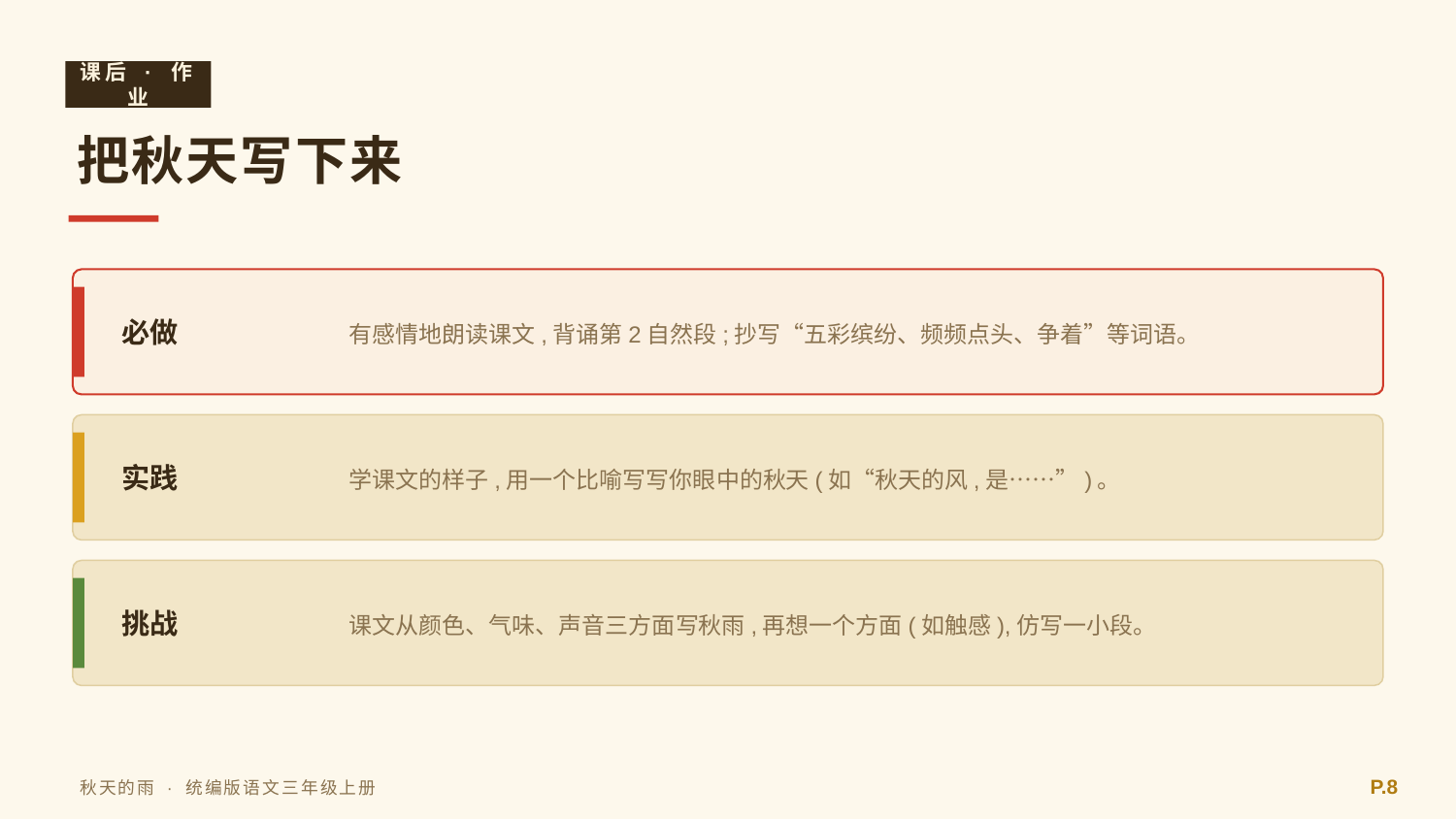

课后 · 作业

把秋天写下来

有感情地朗读课文,背诵第2自然段;抄写“五彩缤纷、频频点头、争着”等词语。
必做

学课文的样子,用一个比喻写写你眼中的秋天(如“秋天的风,是……”)。
实践

课文从颜色、气味、声音三方面写秋雨,再想一个方面(如触感),仿写一小段。
挑战

P.8
秋天的雨 · 统编版语文三年级上册